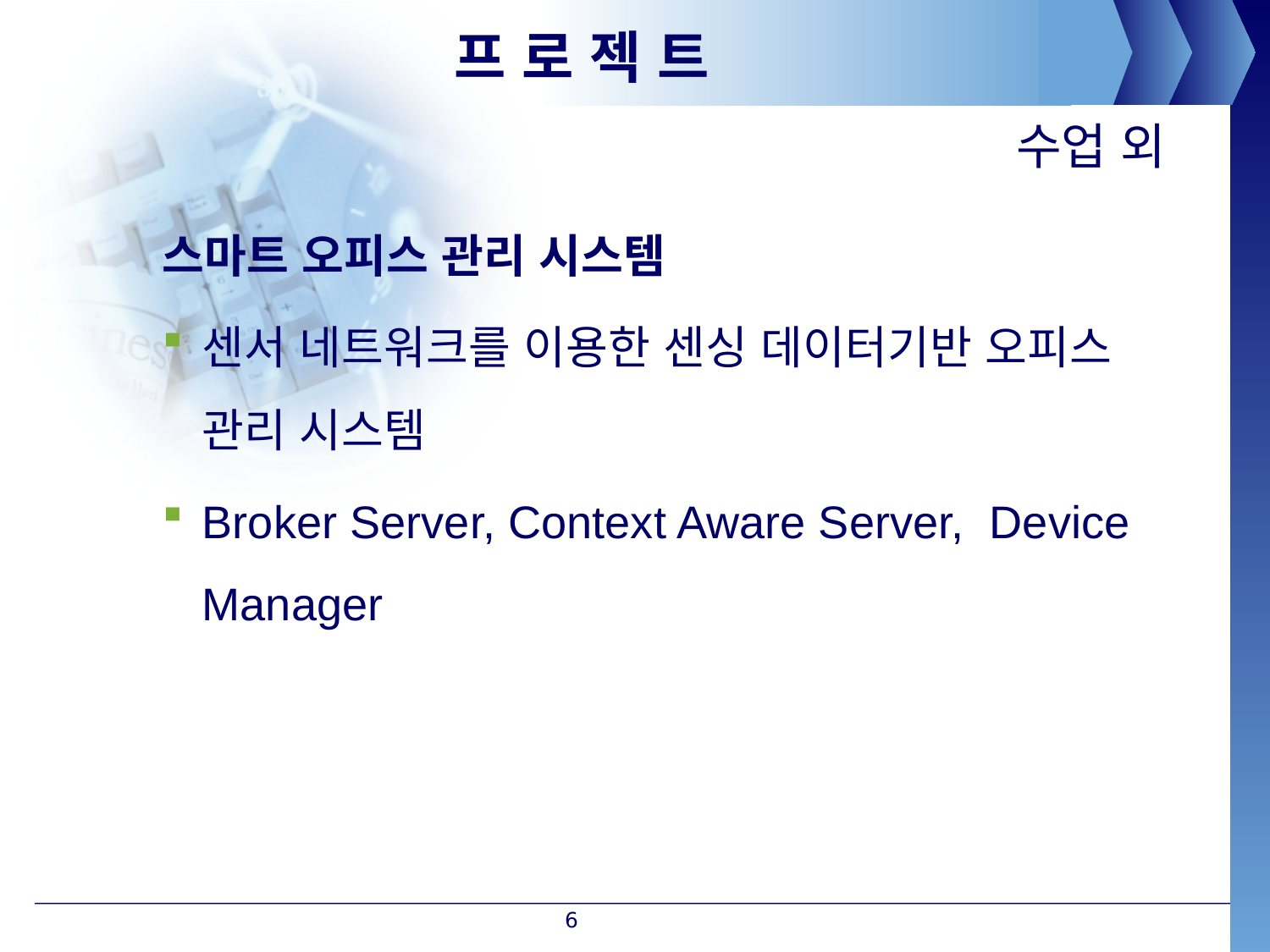

# 프 로 젝 트
수업 외
스마트 오피스 관리 시스템
센서 네트워크를 이용한 센싱 데이터기반 오피스  관리 시스템
Broker Server, Context Aware Server,  Device Manager
6